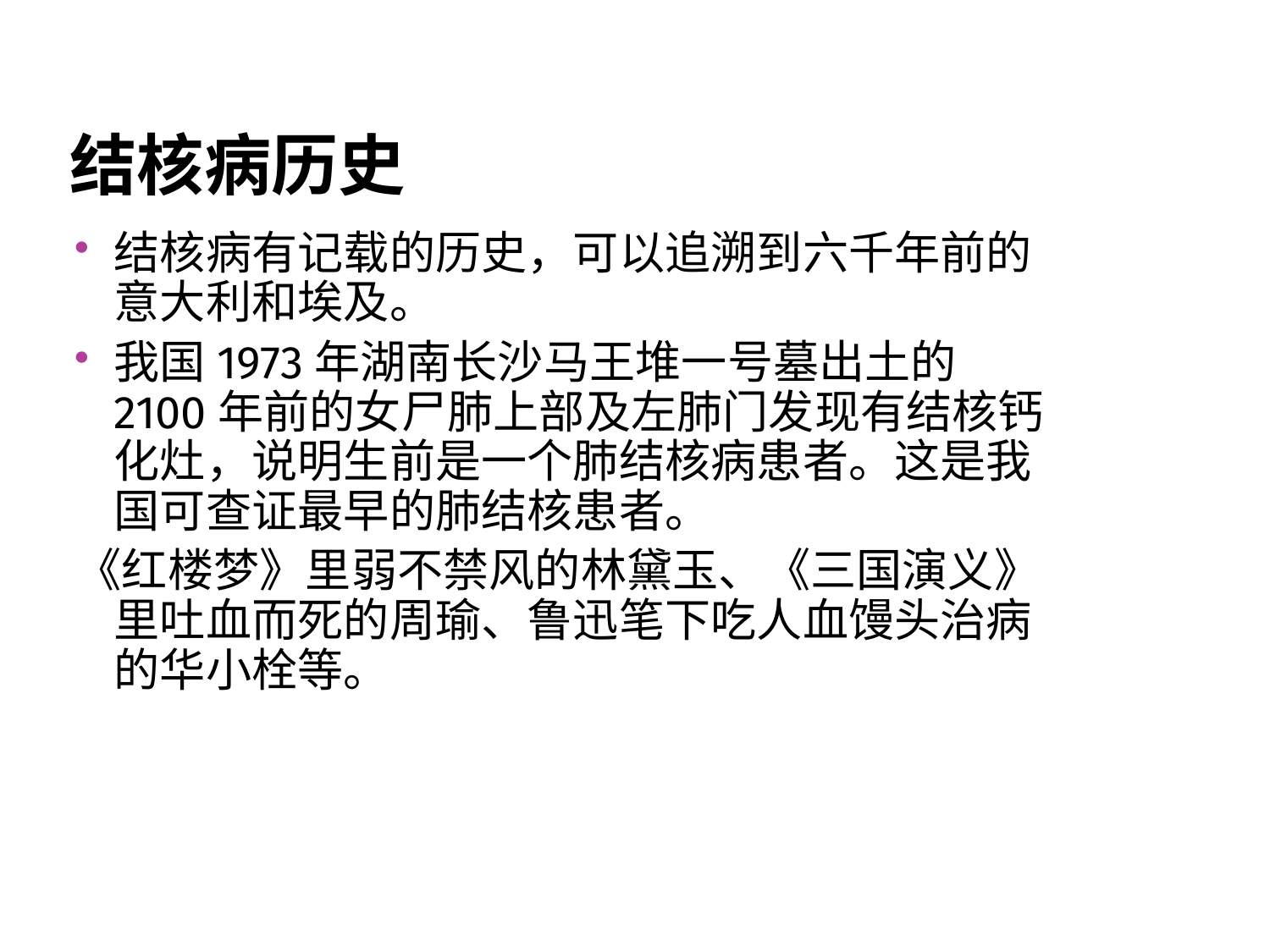

# 结核病历史
结核病有记载的历史，可以追溯到六千年前的意大利和埃及。
我国1973年湖南长沙马王堆一号墓出土的2100年前的女尸肺上部及左肺门发现有结核钙化灶，说明生前是一个肺结核病患者。这是我国可查证最早的肺结核患者。
《红楼梦》里弱不禁风的林黛玉、《三国演义》里吐血而死的周瑜、鲁迅笔下吃人血馒头治病的华小栓等。